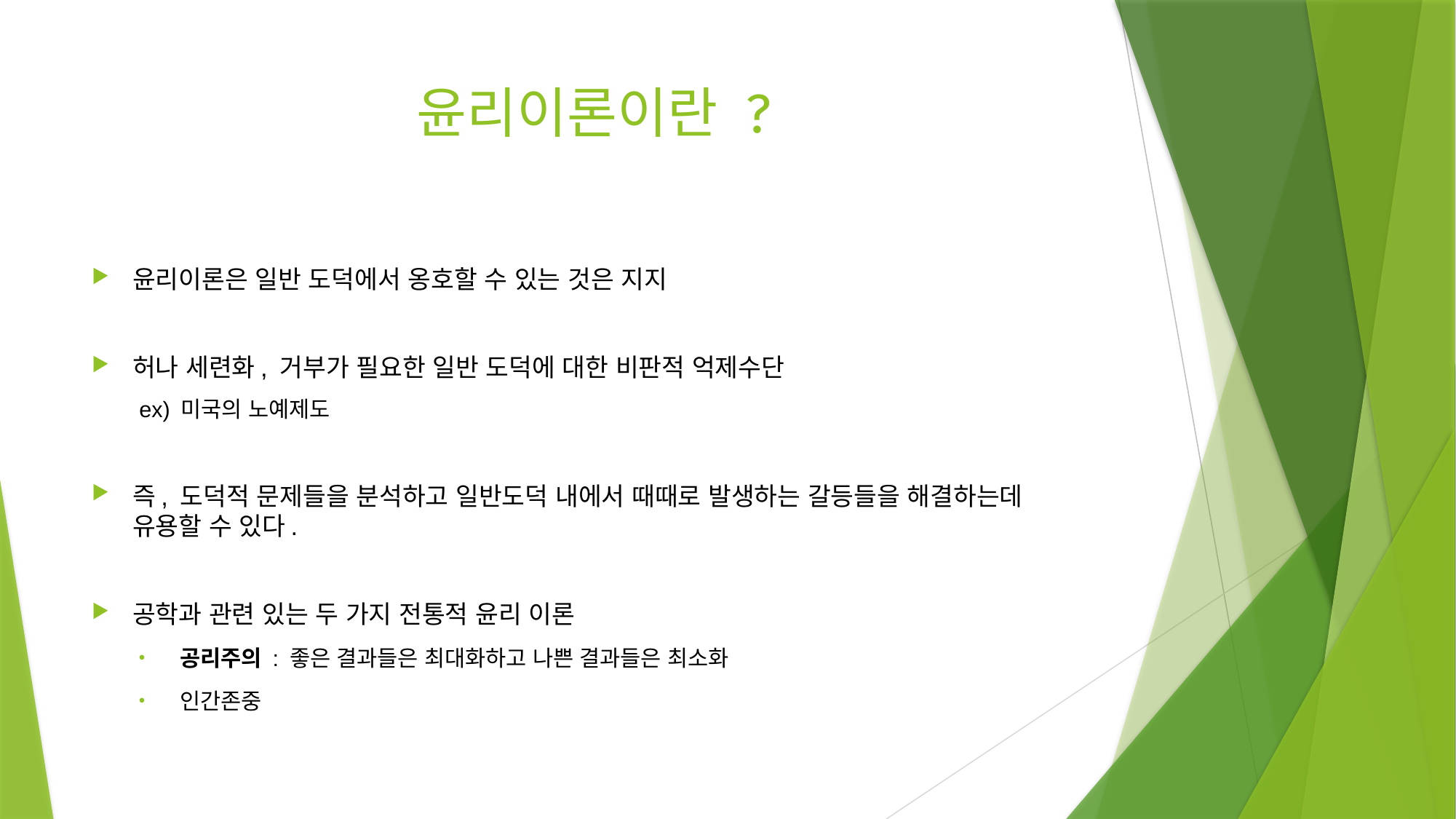

# 윤리이론이란 ?
윤리이론은 일반 도덕에서 옹호할 수 있는 것은 지지

허나 세련화, 거부가 필요한 일반 도덕에 대한 비판적 억제수단
ex) 미국의 노예제도

즉, 도덕적 문제들을 분석하고 일반도덕 내에서 때때로 발생하는 갈등들을 해결하는데 유용할 수 있다.

공학과 관련 있는 두 가지 전통적 윤리 이론
공리주의 : 좋은 결과들은 최대화하고 나쁜 결과들은 최소화
인간존중